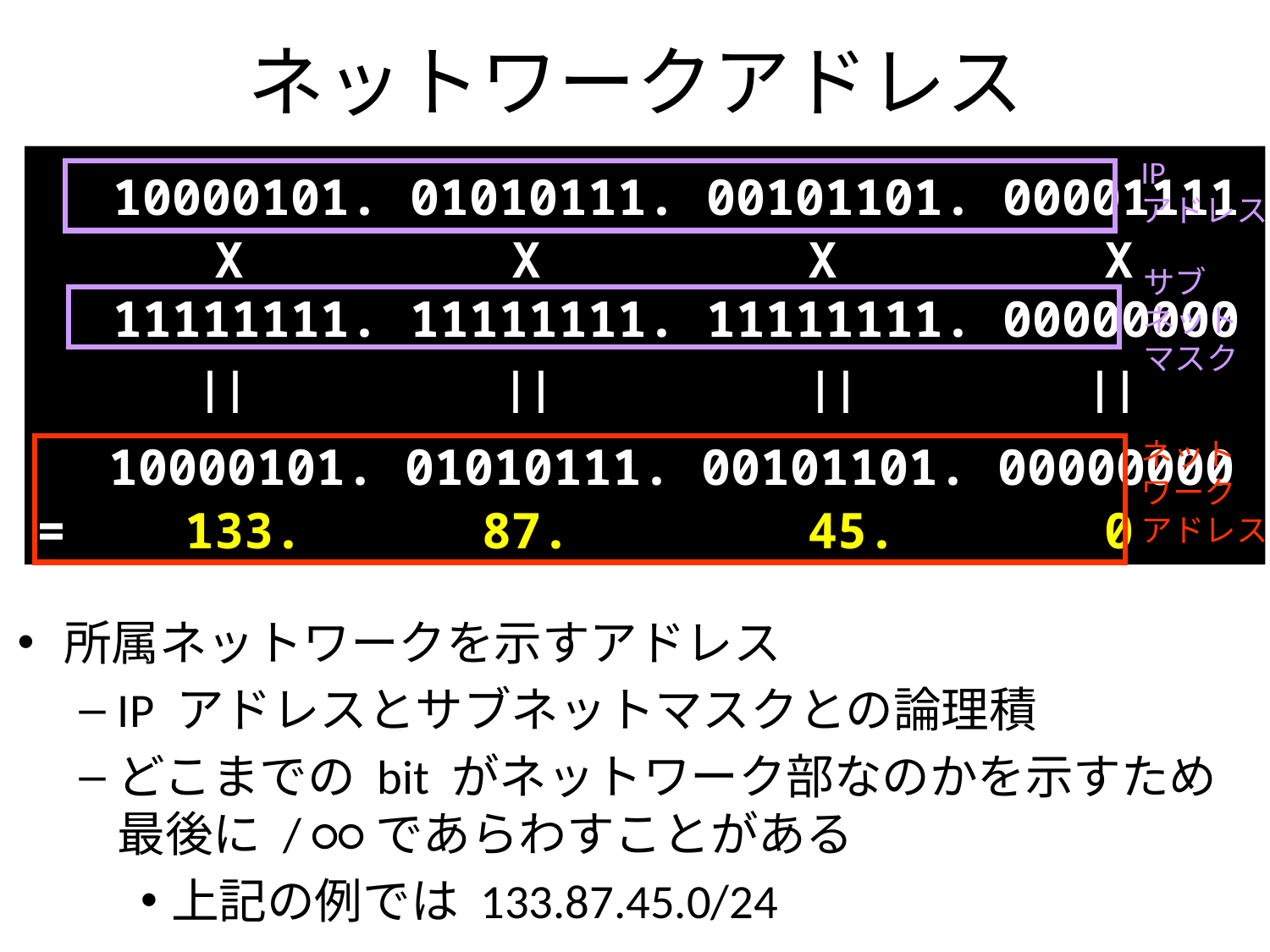

ネットワークアドレス
IP
アドレス
  10000101. 01010111. 00101101. 00001111
      X         X         X         X
   11111111. 11111111. 11111111. 00000000
      ||          ||          ||         ||
  10000101. 01010111. 00101101. 00000000
=    133.      87.        45.       0

サブ
ネット
マスク

ネット
ワーク
アドレス

所属ネットワークを示すアドレス
IP アドレスとサブネットマスクとの論理積
どこまでの bit がネットワーク部なのかを示すため最後に / ○○であらわすことがある
上記の例では 133.87.45.0/24